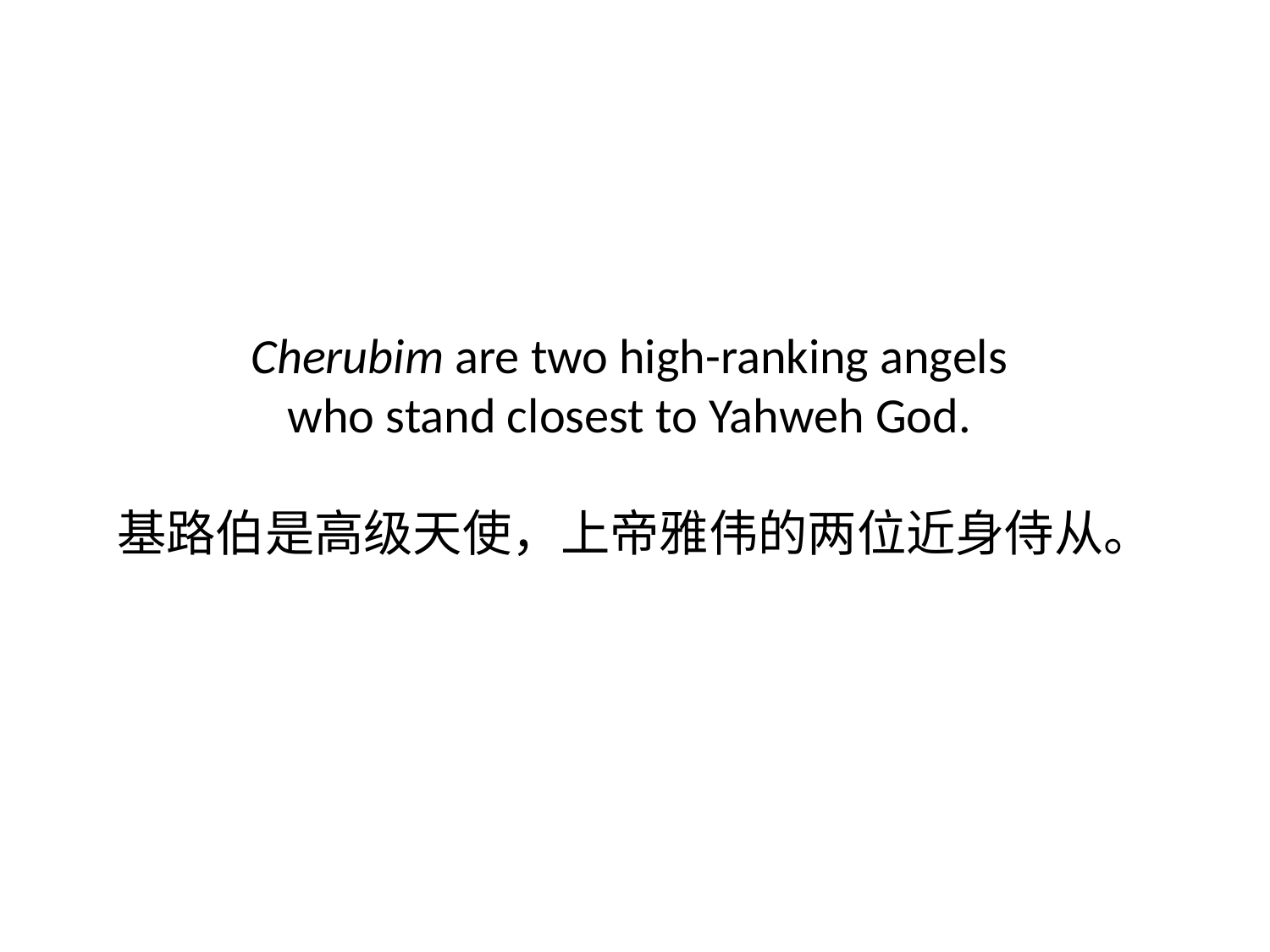

# Cherubim are two high-ranking angels who stand closest to Yahweh God. 基路伯是高级天使，上帝雅伟的两位近身侍从。